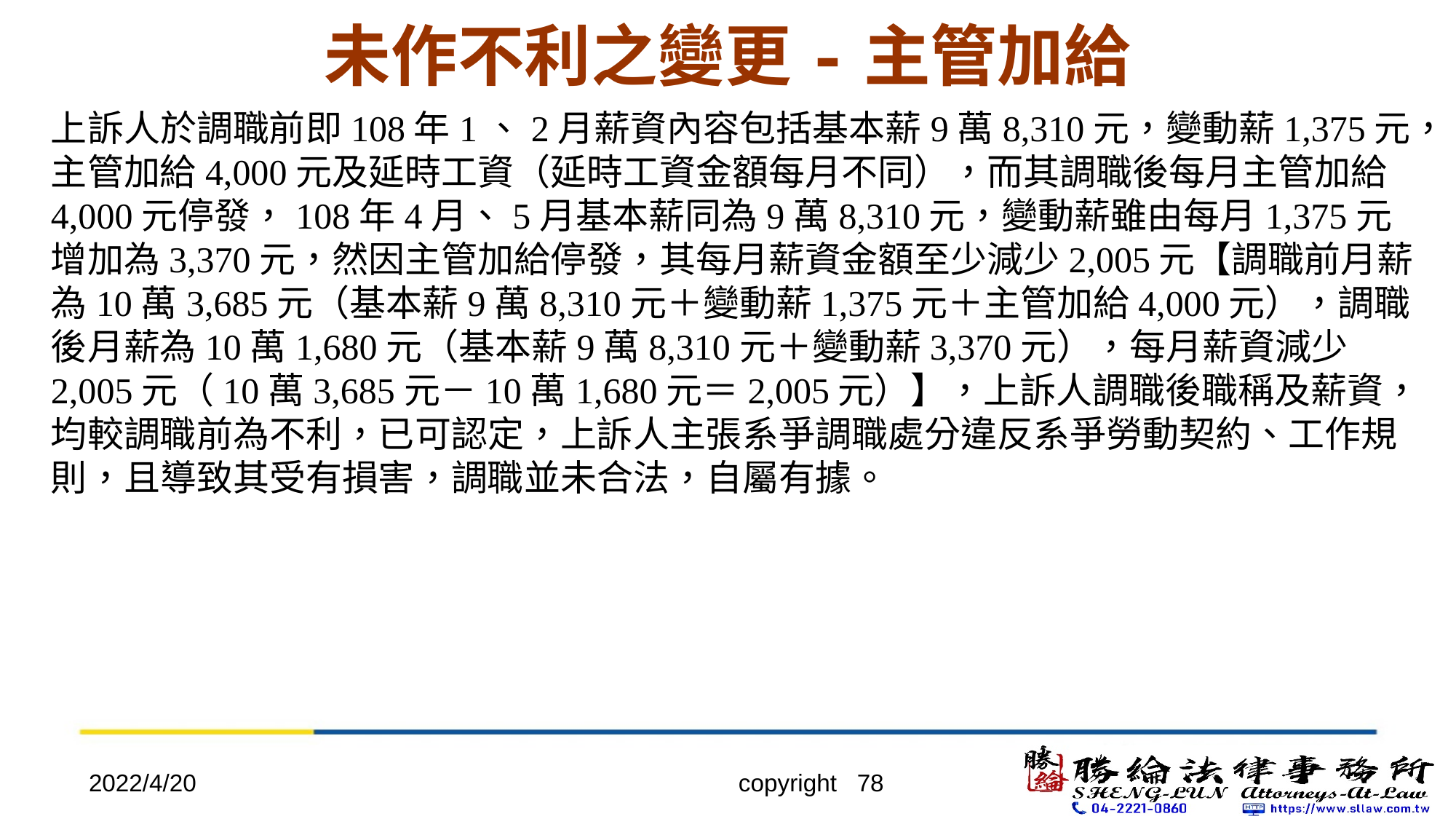

# 未作不利之變更-主管加給
上訴人於調職前即108年1、2月薪資內容包括基本薪9萬8,310元，變動薪1,375元，主管加給4,000元及延時工資（延時工資金額每月不同），而其調職後每月主管加給4,000元停發，108年4月、5月基本薪同為9萬8,310元，變動薪雖由每月1,375元增加為3,370元，然因主管加給停發，其每月薪資金額至少減少2,005元【調職前月薪為10萬3,685元（基本薪9萬8,310元＋變動薪1,375元＋主管加給4,000元），調職後月薪為10萬1,680元（基本薪9萬8,310元＋變動薪3,370元），每月薪資減少2,005元（10萬3,685元－10萬1,680元＝2,005元）】，上訴人調職後職稱及薪資，均較調職前為不利，已可認定，上訴人主張系爭調職處分違反系爭勞動契約、工作規則，且導致其受有損害，調職並未合法，自屬有據。

2022/4/20
copyright   78